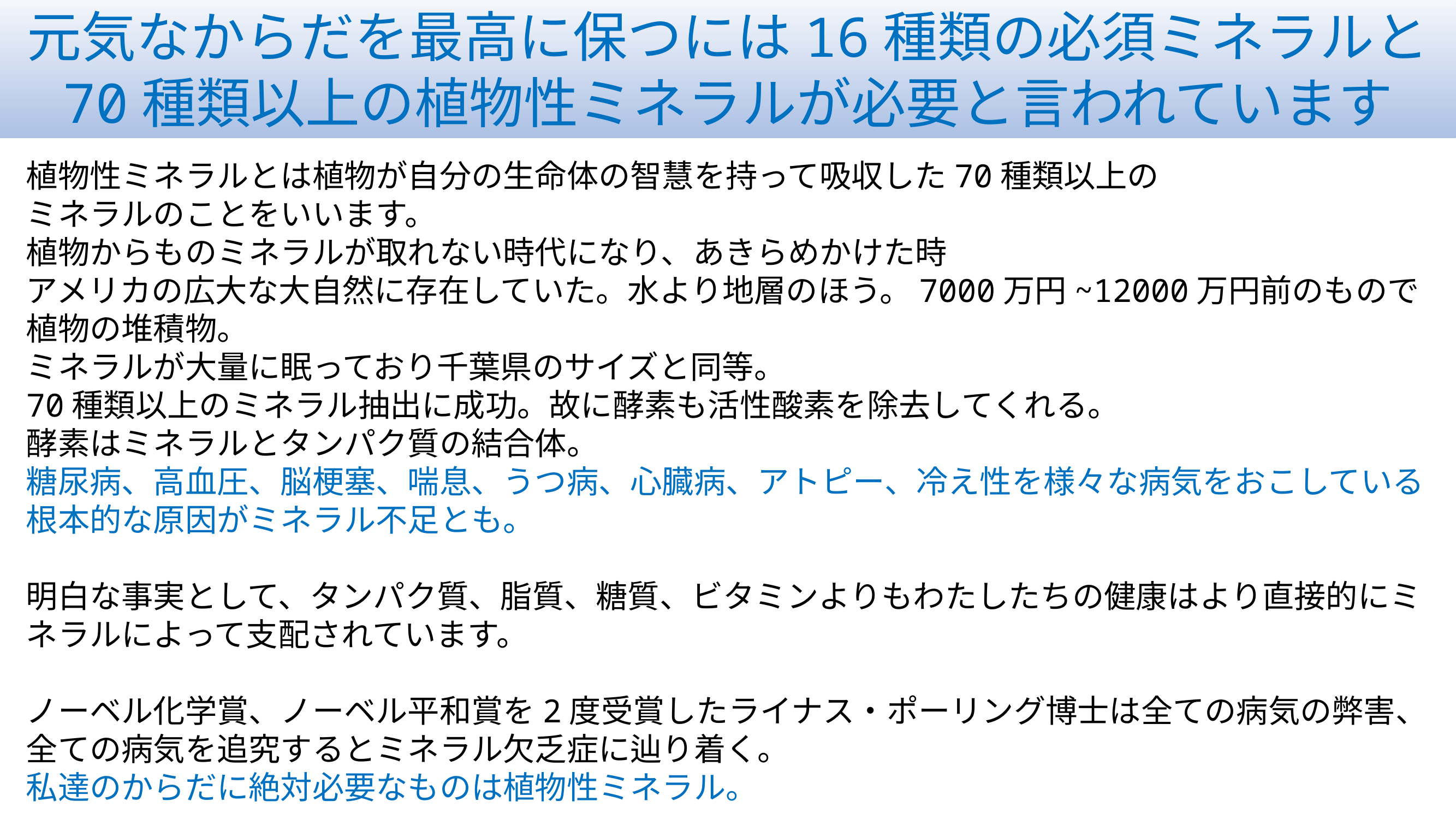

元気なからだを最高に保つには16種類の必須ミネラルと
70種類以上の植物性ミネラルが必要と言われています
植物性ミネラルとは植物が自分の生命体の智慧を持って吸収した70種類以上の
ミネラルのことをいいます。
植物からものミネラルが取れない時代になり、あきらめかけた時
アメリカの広大な大自然に存在していた。水より地層のほう。7000万円~12000万円前のもので植物の堆積物。
ミネラルが大量に眠っており千葉県のサイズと同等。
70種類以上のミネラル抽出に成功。故に酵素も活性酸素を除去してくれる。
酵素はミネラルとタンパク質の結合体。
糖尿病、高血圧、脳梗塞、喘息、うつ病、心臓病、アトピー、冷え性を様々な病気をおこしている根本的な原因がミネラル不足とも。

明白な事実として、タンパク質、脂質、糖質、ビタミンよりもわたしたちの健康はより直接的にミネラルによって支配されています。

ノーベル化学賞、ノーベル平和賞を2度受賞したライナス・ポーリング博士は全ての病気の弊害、全ての病気を追究するとミネラル欠乏症に辿り着く。
私達のからだに絶対必要なものは植物性ミネラル。